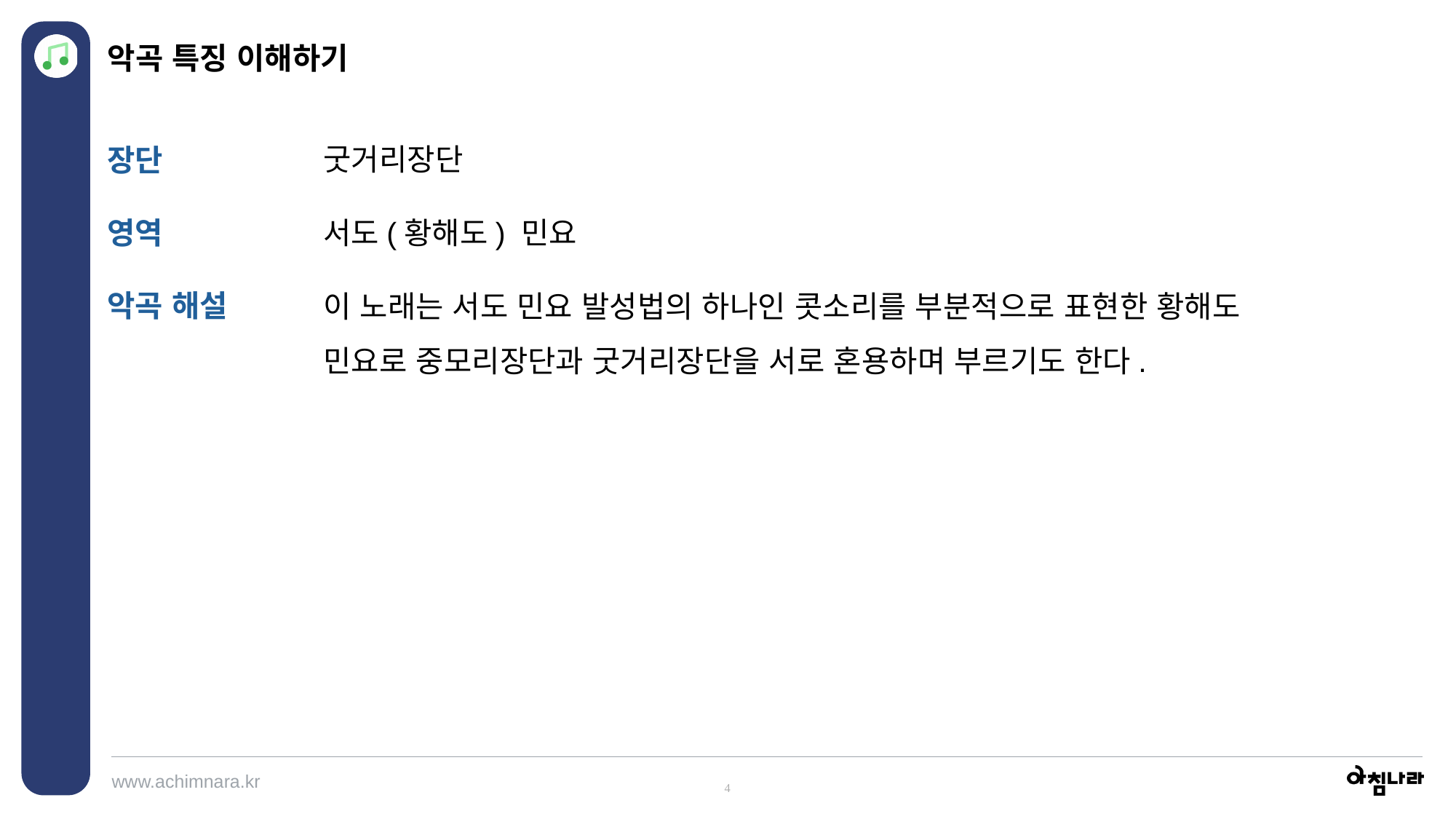

악곡 특징 이해하기
굿거리장단
서도(황해도) 민요
장단
영역
악곡 해설
이 노래는 서도 민요 발성법의 하나인 콧소리를 부분적으로 표현한 황해도 민요로 중모리장단과 굿거리장단을 서로 혼용하며 부르기도 한다.
4